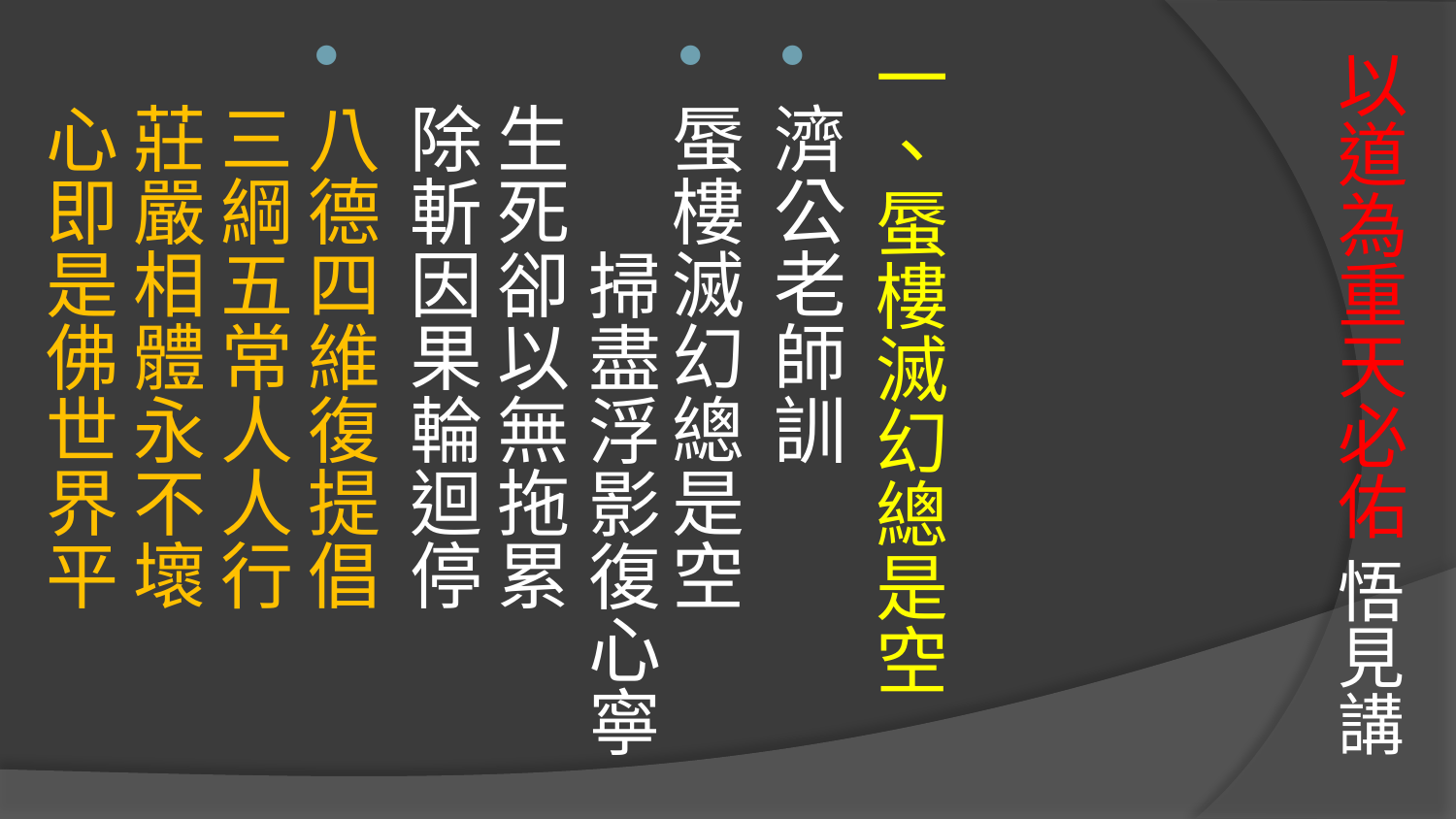

# 以道為重天必佑 悟見講
一、蜃樓滅幻總是空
濟公老師訓
蜃樓滅幻總是空　                掃盡浮影復心寧
生死卻以無拖累　       除斬因果輪迴停
八德四維復提倡　       三綱五常人人行
莊嚴相體永不壞　      心即是佛世界平